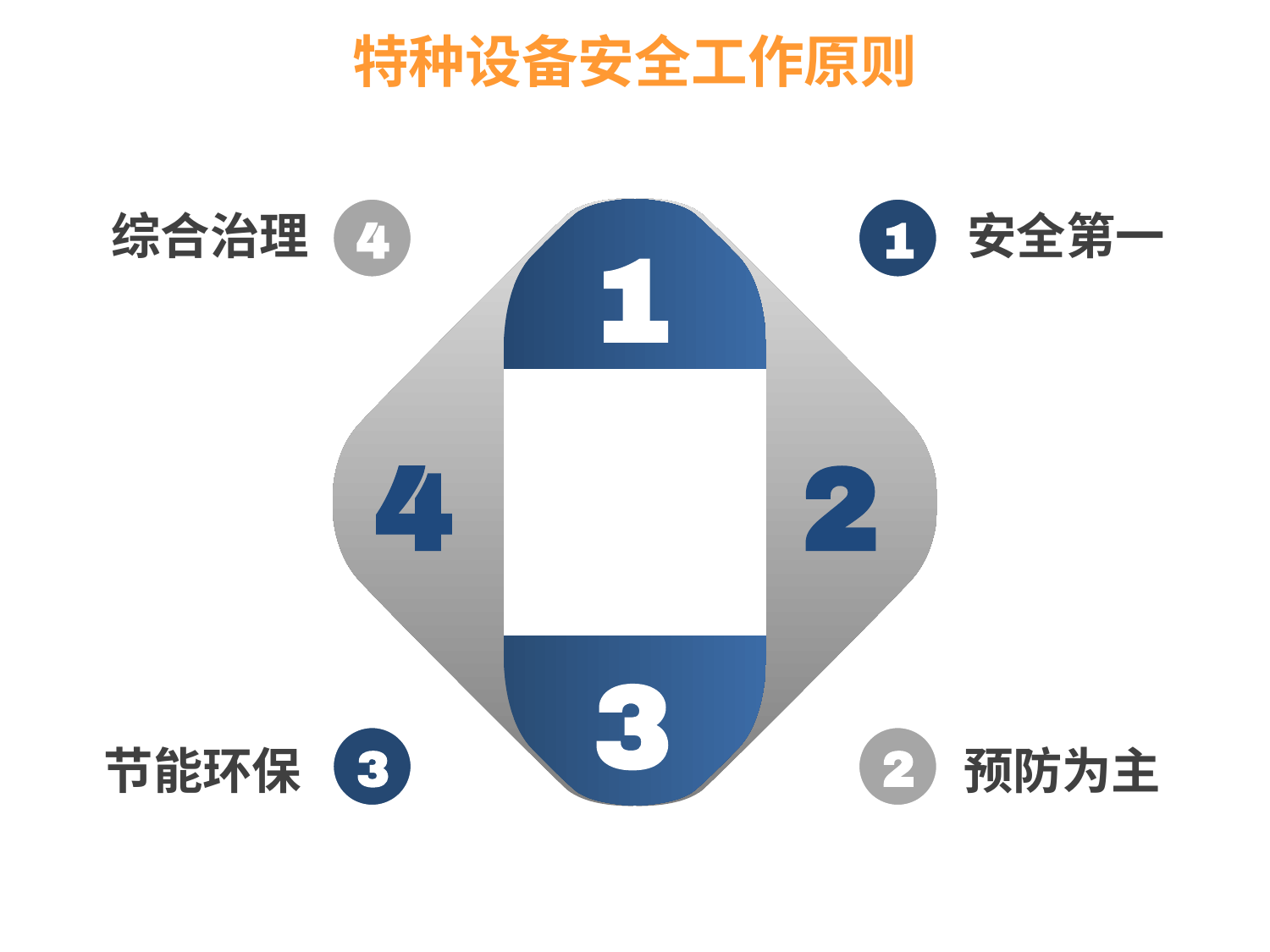

特种设备安全工作原则
综合治理

4

1
安全第一

1
4
2

3
3
2
节能环保
预防为主